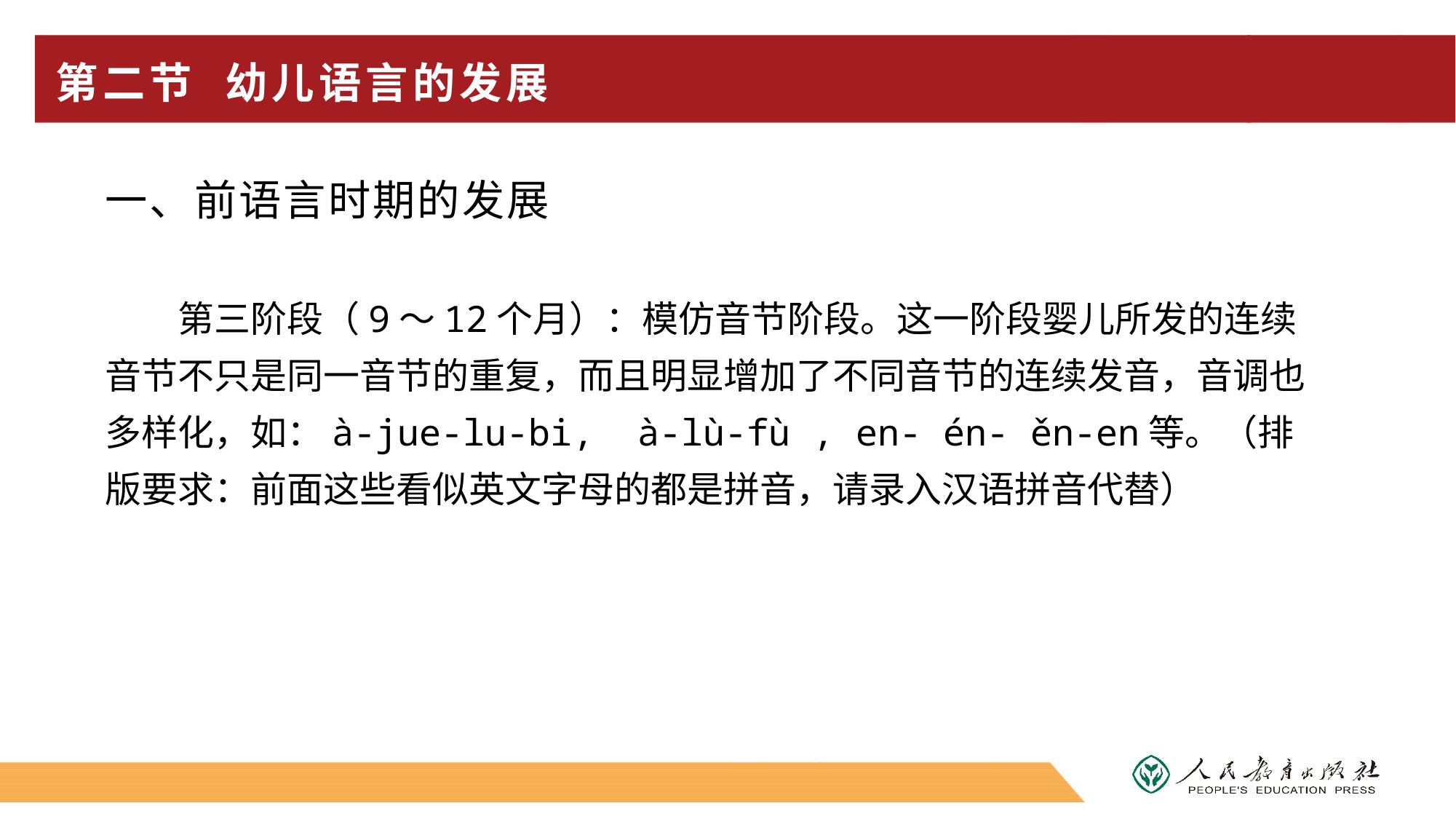

# 第二节  幼儿语言的发展
一、前语言时期的发展
第三阶段（9～12个月）：模仿音节阶段。这一阶段婴儿所发的连续音节不只是同一音节的重复，而且明显增加了不同音节的连续发音，音调也多样化，如：à-jue-lu-bi,  à-lù-fù , en- én- ěn-en等。（排版要求：前面这些看似英文字母的都是拼音，请录入汉语拼音代替）